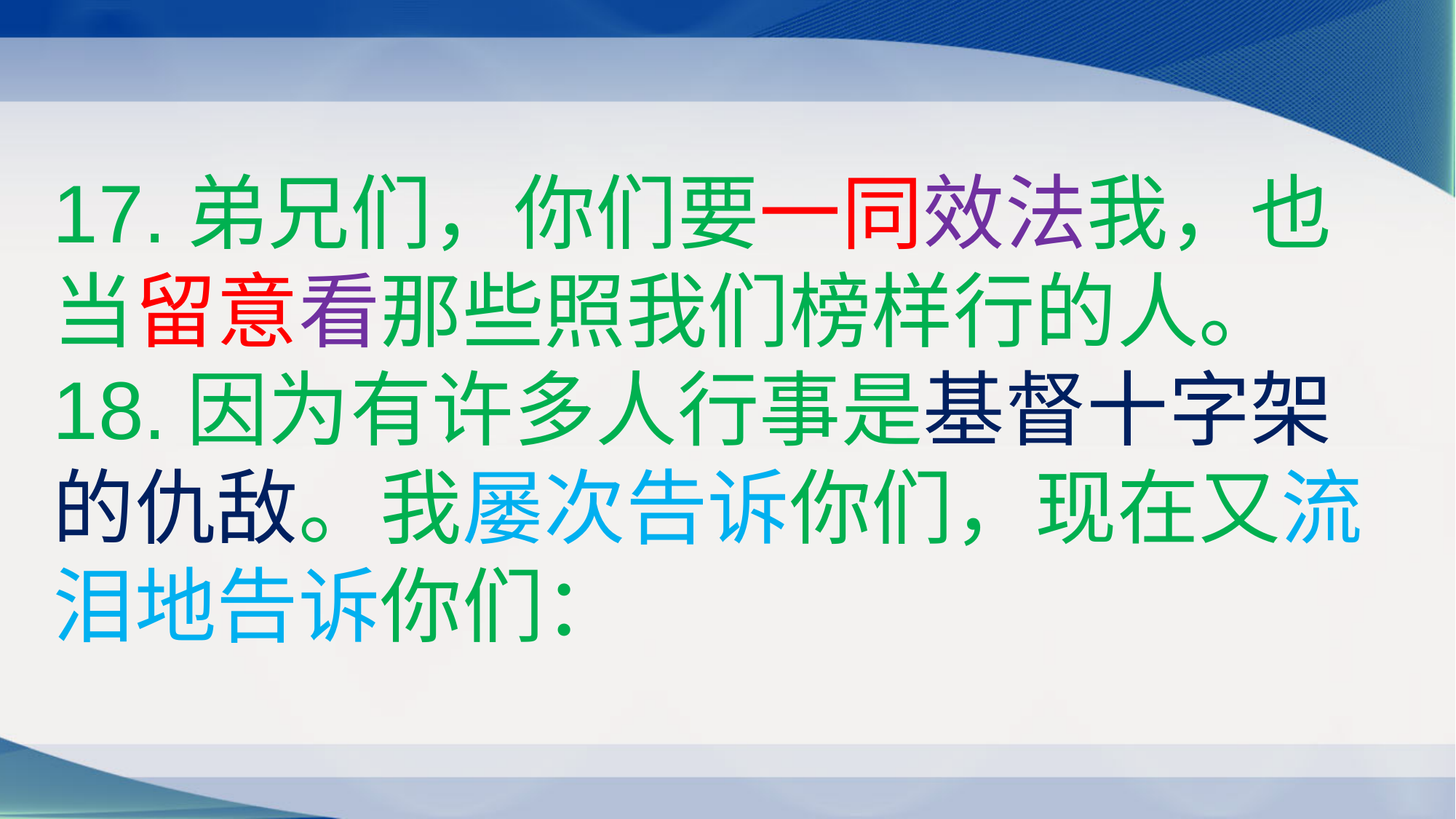

17.弟兄们，你们要一同效法我，也当留意看那些照我们榜样行的人。
18.因为有许多人行事是基督十字架的仇敌。我屡次告诉你们，现在又流泪地告诉你们：